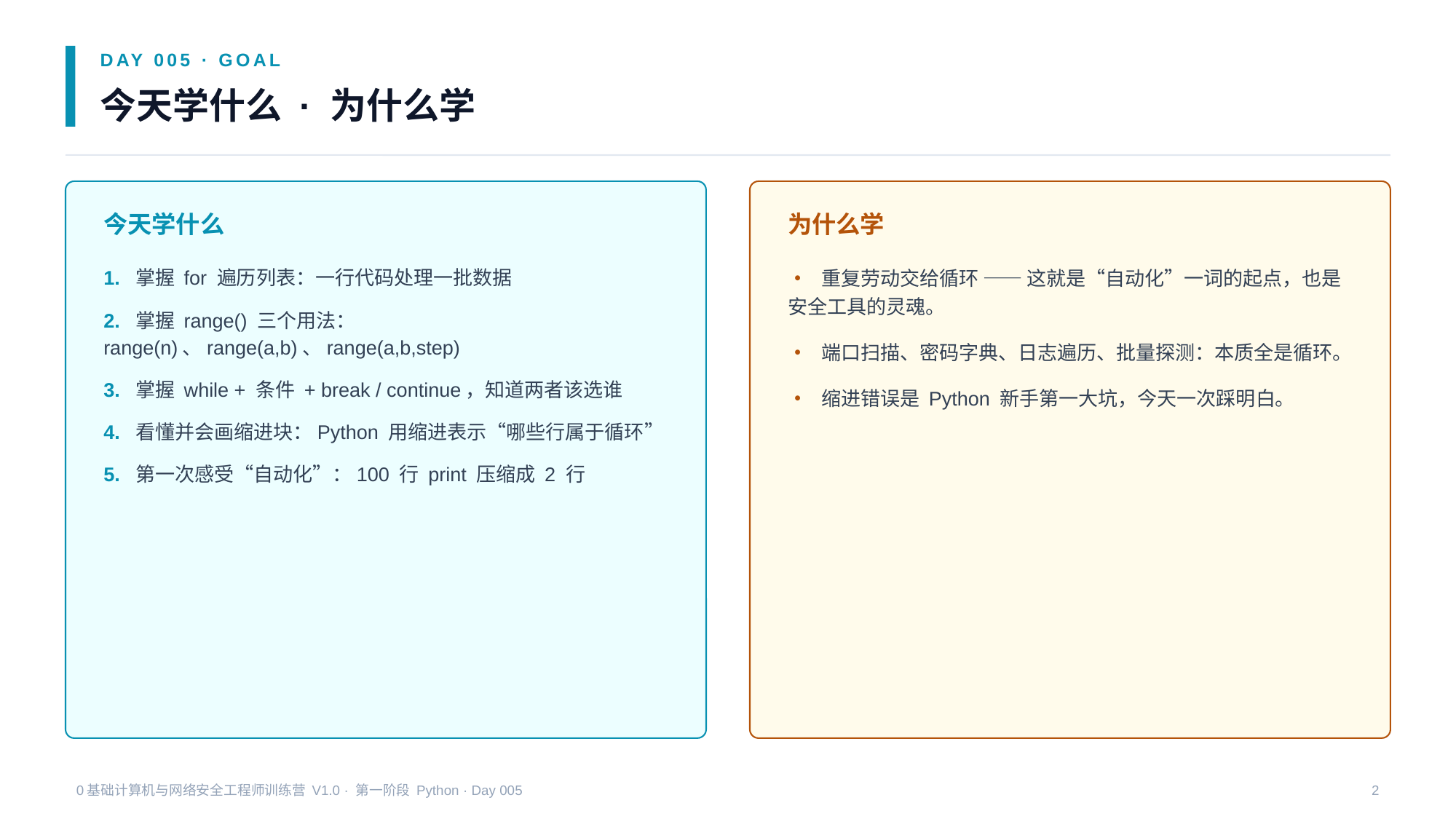

DAY 005 · GOAL

今天学什么 · 为什么学

今天学什么
为什么学
1.  掌握 for 遍历列表：一行代码处理一批数据
2.  掌握 range() 三个用法：range(n)、range(a,b)、range(a,b,step)
3.  掌握 while + 条件 + break / continue，知道两者该选谁
4.  看懂并会画缩进块：Python 用缩进表示“哪些行属于循环”
5.  第一次感受“自动化”：100 行 print 压缩成 2 行
•  重复劳动交给循环 —— 这就是“自动化”一词的起点，也是安全工具的灵魂。
•  端口扫描、密码字典、日志遍历、批量探测：本质全是循环。
•  缩进错误是 Python 新手第一大坑，今天一次踩明白。
0基础计算机与网络安全工程师训练营 V1.0 · 第一阶段 Python · Day 005
2